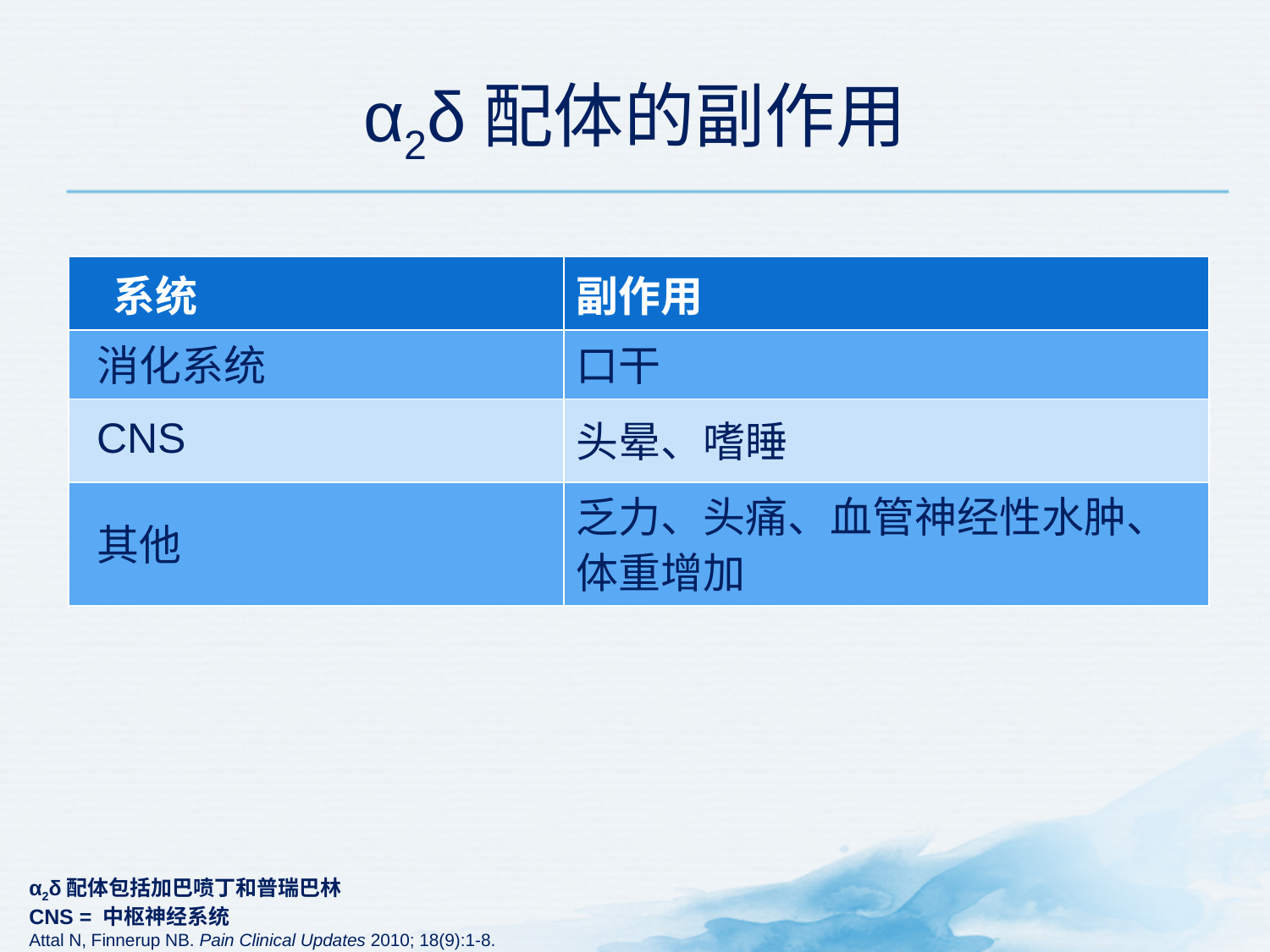

# α2δ配体的副作用
| 系统 | 副作用 |
| --- | --- |
| 消化系统 | 口干 |
| CNS | 头晕、嗜睡 |
| 其他 | 乏力、头痛、血管神经性水肿、体重增加 |
α2δ配体包括加巴喷丁和普瑞巴林
CNS = 中枢神经系统
Attal N, Finnerup NB. Pain Clinical Updates 2010; 18(9):1-8.